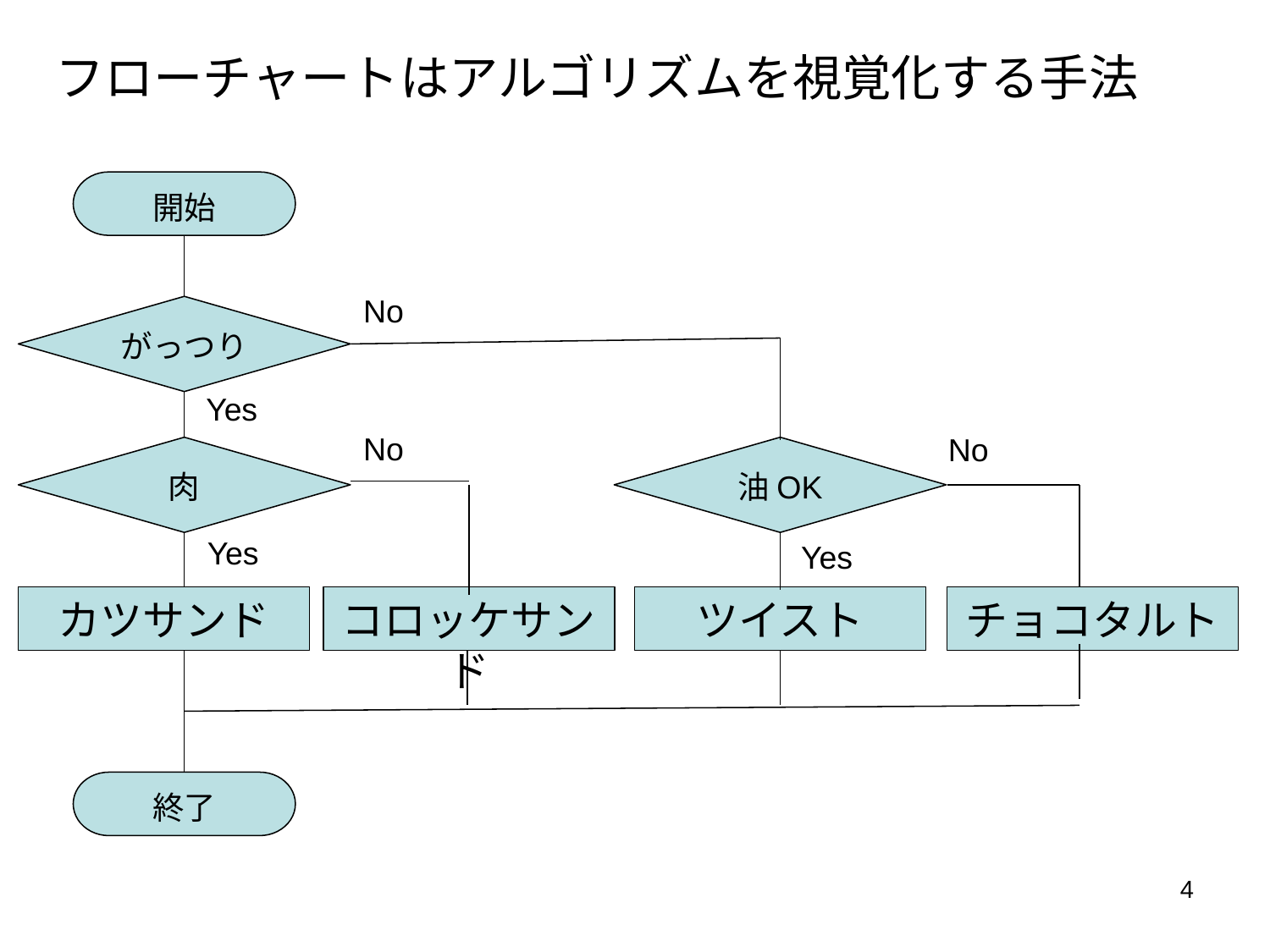

# フローチャートはアルゴリズムを視覚化する手法
開始
No
がっつり

Yes
No
No
肉
油OK
Yes
Yes
カツサンド
コロッケサンド
ツイスト
チョコタルト
終了
4